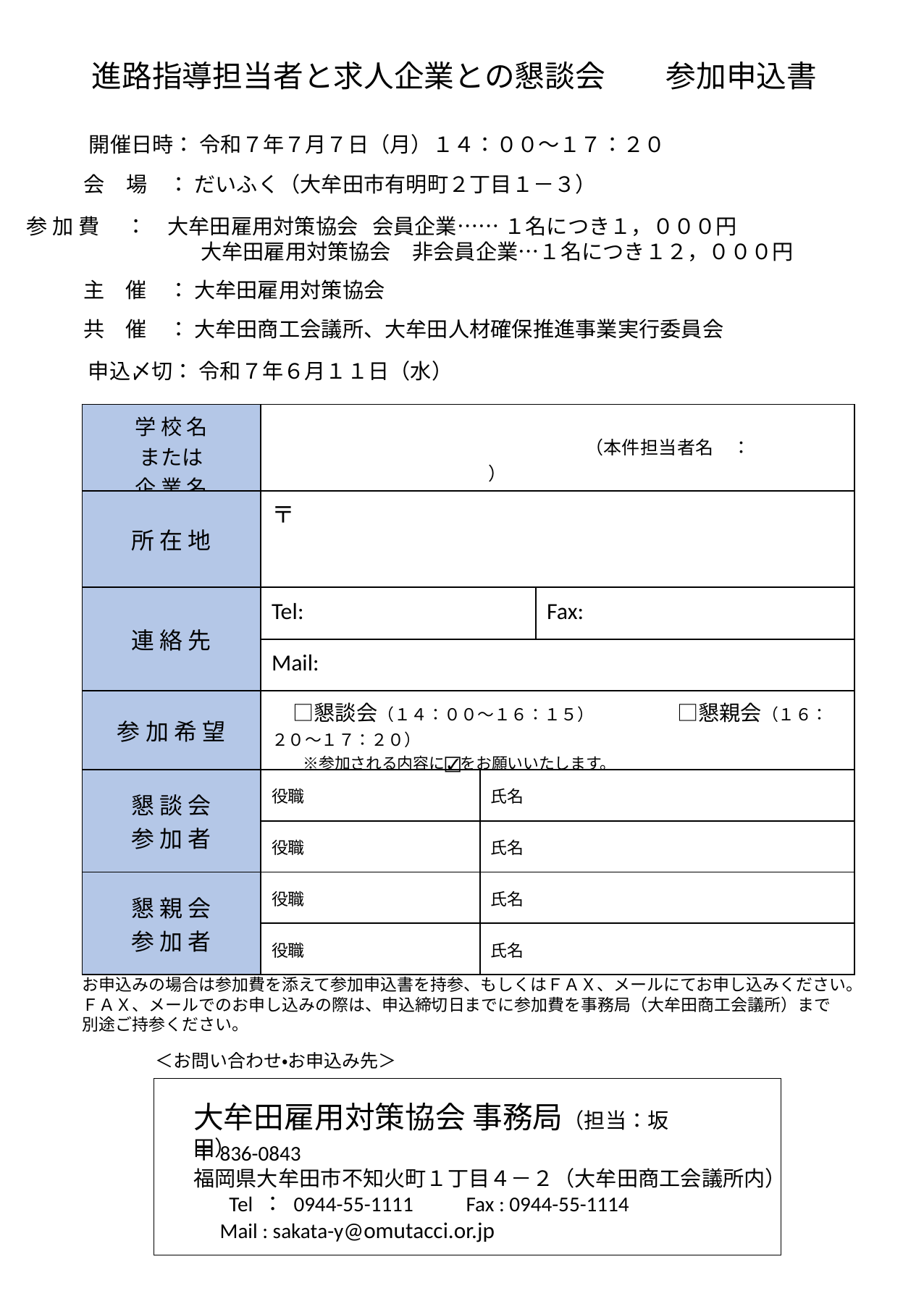

進路指導担当者と求人企業との懇談会　　参加申込書
開催日時： 令和７年７月７日（月）１４：００～１７：２０
会　場　： だいふく（大牟田市有明町２丁目１－３）
参 加 費　 ：　大牟田雇用対策協会   会員企業…… １名につき１，０００円
　　　　　　　　 大牟田雇用対策協会　非会員企業…１名につき１２，０００円

主　催　： 大牟田雇用対策協会
共　催　： 大牟田商工会議所、大牟田人材確保推進事業実行委員会
申込〆切： 令和７年６月１１日（水）
| 学 校 名 または 企 業 名 | （本件担当者名　：　　　　　　　　　　　　　　　　　） |  |  |
| --- | --- | --- | --- |
| 所 在 地 | 〒 |  |  |
| 連 絡 先 | Tel: |  | Fax: |
|  | Mail: |  |  |
| 参 加 希 望 | □懇談会（１４：００～１６：１５）　　　　　□懇親会（１６：２０～１７：２０） 　　※参加される内容に☑をお願いいたします。 |  |  |
| 懇 談 会 参 加 者 | 役職 | 氏名 |  |
|  | 役職 | 氏名 |  |
| 懇 親 会 参 加 者 | 役職 | 氏名 |  |
|  | 役職 | 氏名 |  |
お申込みの場合は参加費を添えて参加申込書を持参、もしくはＦＡＸ、メールにてお申し込みください。
ＦＡＸ、メールでのお申し込みの際は、申込締切日までに参加費を事務局（大牟田商工会議所）まで
別途ご持参ください。
＜お問い合わせ・お申込み先＞

大牟田雇用対策協会 事務局（担当：坂田）
〒836-0843
福岡県大牟田市不知火町１丁目４－２（大牟田商工会議所内）
　  Tel ： 0944-55-1111　　Fax : 0944-55-1114
　Mail : sakata-y@omutacci.or.jp